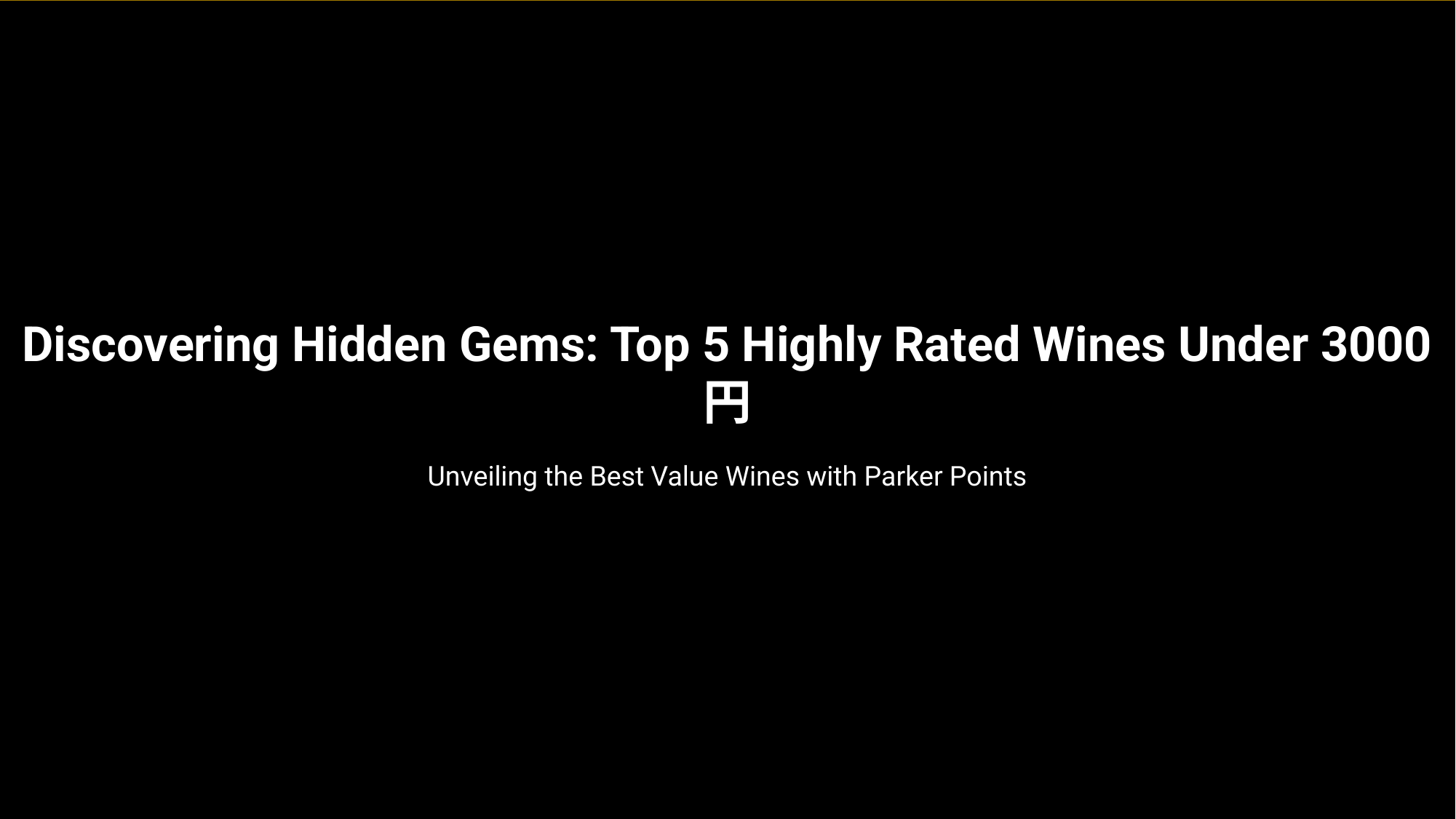

Discovering Hidden Gems: Top 5 Highly Rated Wines Under 3000 円
Unveiling the Best Value Wines with Parker Points